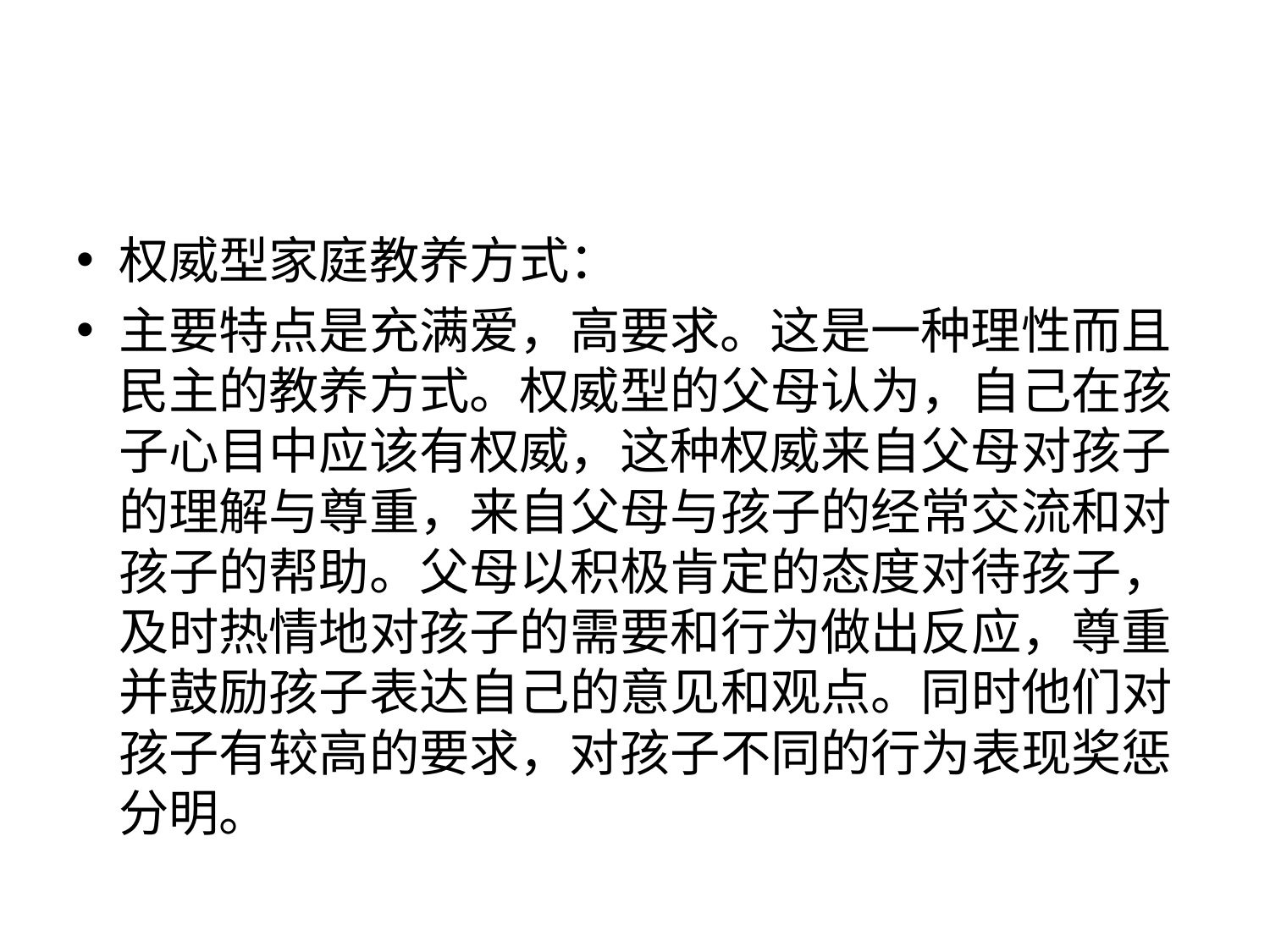

#
权威型家庭教养方式：
主要特点是充满爱，高要求。这是一种理性而且民主的教养方式。权威型的父母认为，自己在孩子心目中应该有权威，这种权威来自父母对孩子的理解与尊重，来自父母与孩子的经常交流和对孩子的帮助。父母以积极肯定的态度对待孩子，及时热情地对孩子的需要和行为做出反应，尊重并鼓励孩子表达自己的意见和观点。同时他们对孩子有较高的要求，对孩子不同的行为表现奖惩分明。